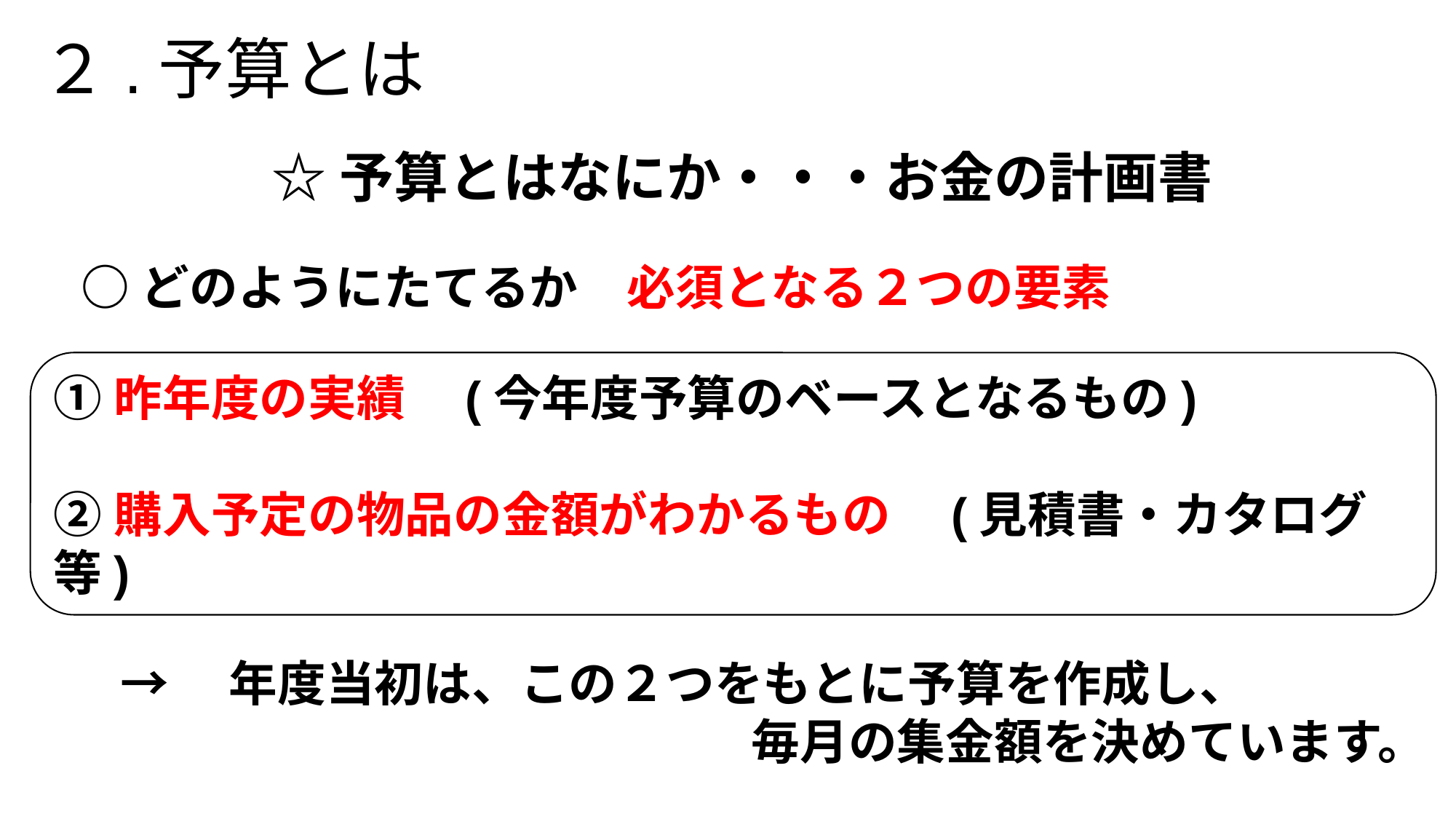

２.予算とは
☆予算とはなにか・・・お金の計画書
○どのようにたてるか　必須となる２つの要素

①昨年度の実績　(今年度予算のベースとなるもの)

②購入予定の物品の金額がわかるもの　(見積書・カタログ等)
→　年度当初は、この２つをもとに予算を作成し、
　　　　　　　　　　　　　毎月の集金額を決めています。